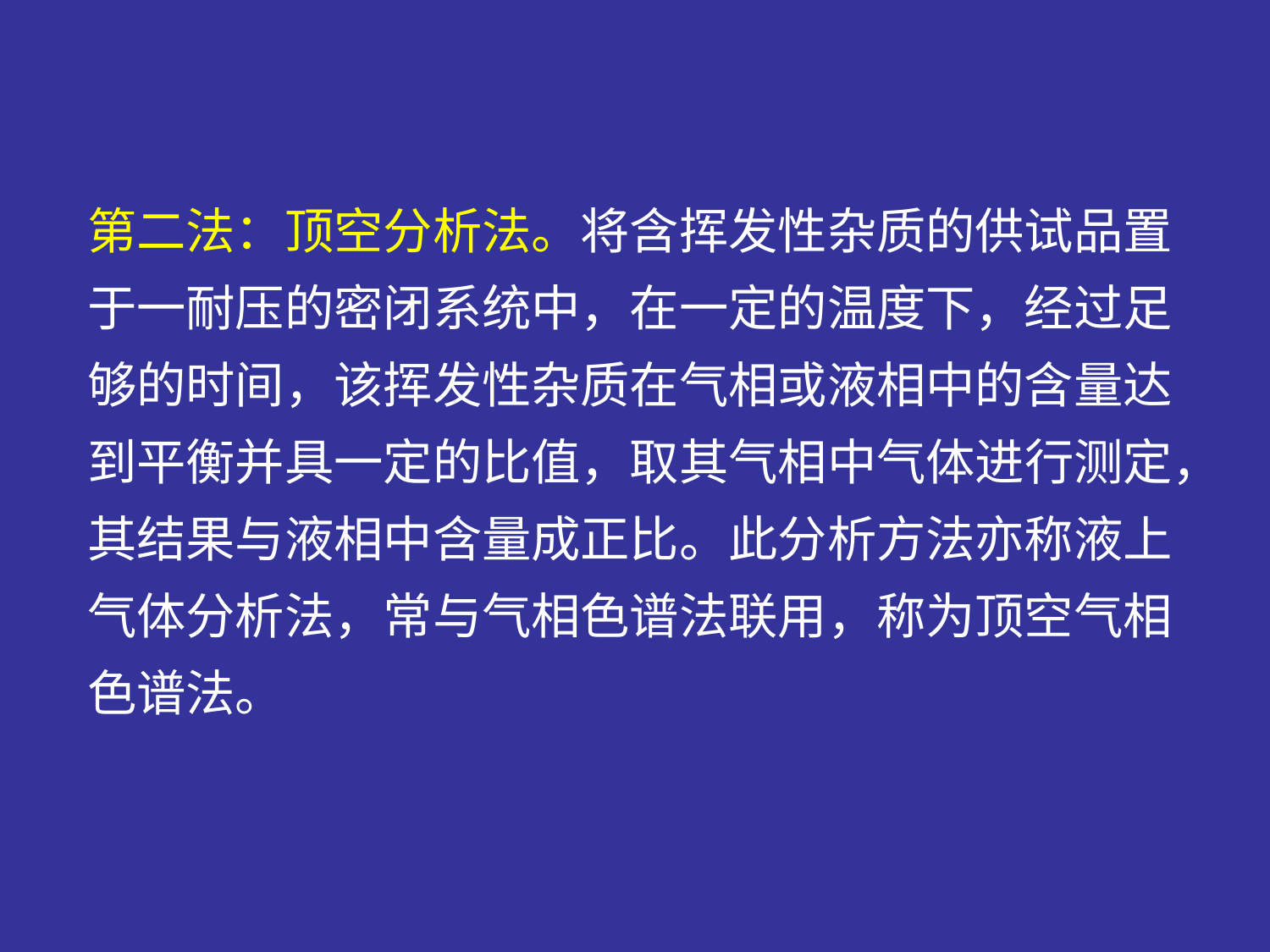

第二法：顶空分析法。将含挥发性杂质的供试品置于一耐压的密闭系统中，在一定的温度下，经过足够的时间，该挥发性杂质在气相或液相中的含量达到平衡并具一定的比值，取其气相中气体进行测定，其结果与液相中含量成正比。此分析方法亦称液上气体分析法，常与气相色谱法联用，称为顶空气相色谱法。